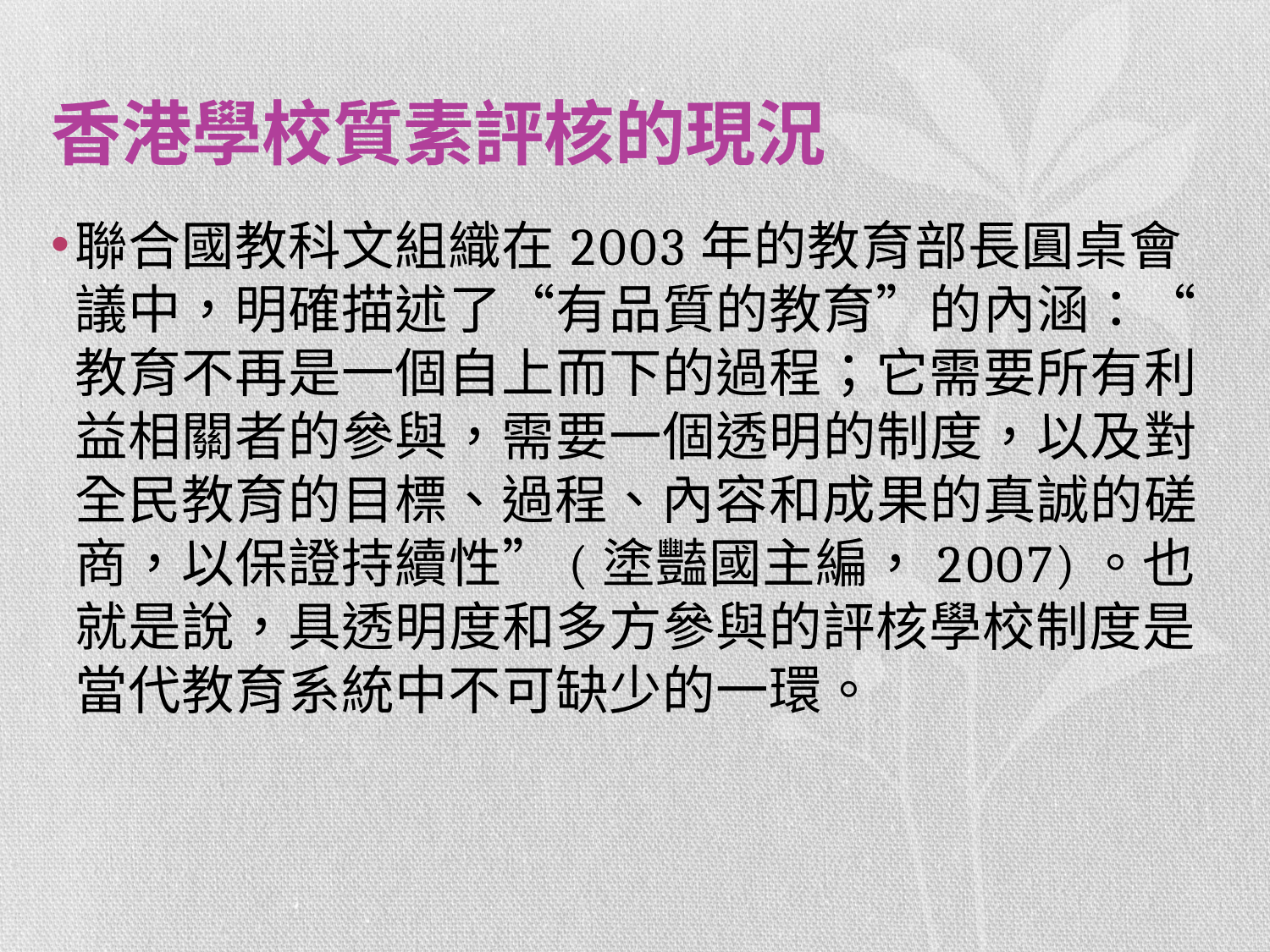

# 香港學校質素評核的現況
聯合國教科文組織在2003年的教育部長圓桌會議中，明確描述了“有品質的教育”的內涵：“教育不再是一個自上而下的過程；它需要所有利益相關者的參與，需要一個透明的制度，以及對全民教育的目標、過程、內容和成果的真誠的磋商，以保證持續性”(塗豔國主編，2007)。也就是說，具透明度和多方參與的評核學校制度是當代教育系統中不可缺少的一環。